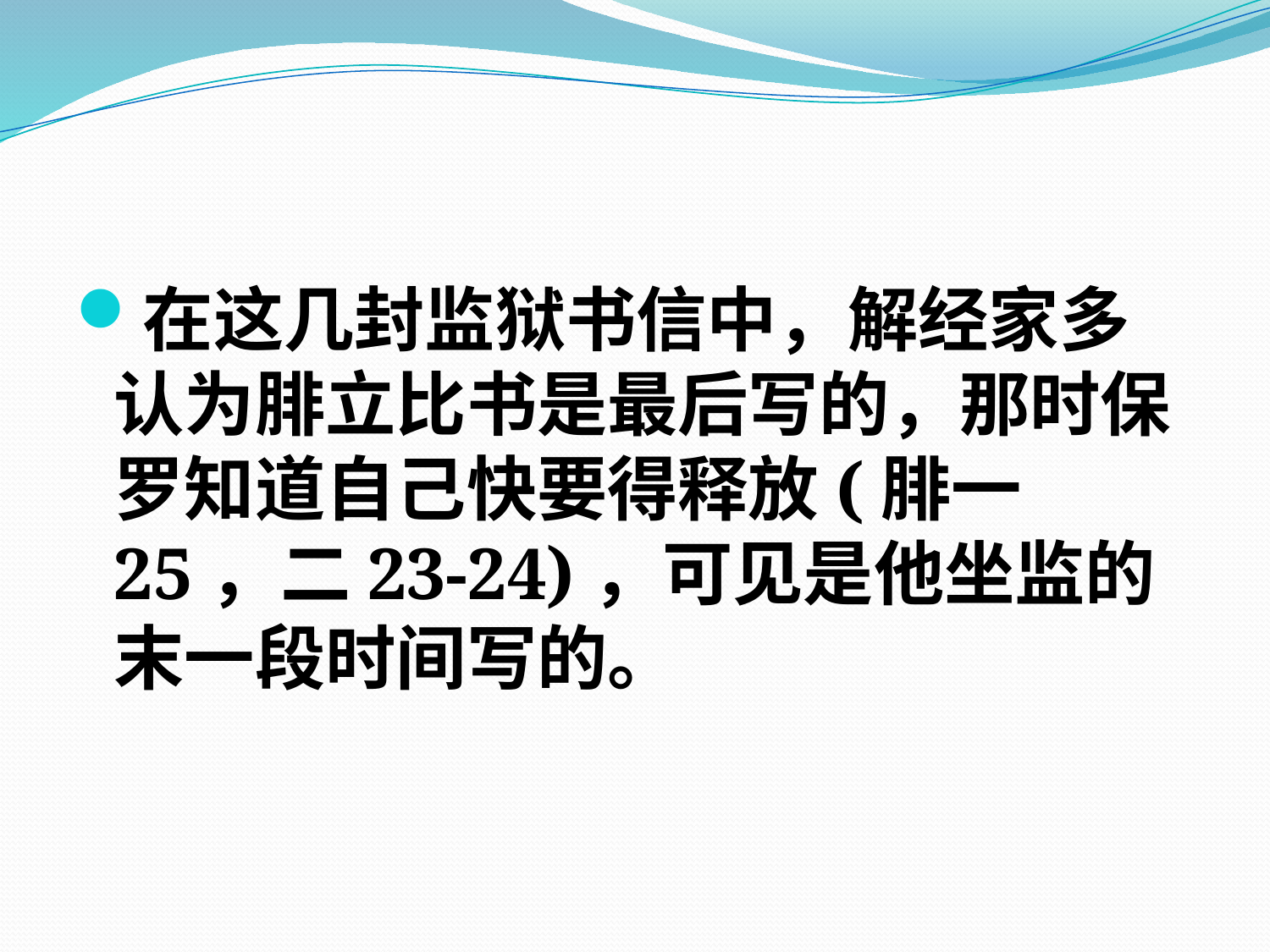

#
在这几封监狱书信中，解经家多认为腓立比书是最后写的，那时保罗知道自己快要得释放(腓一25，二23-24)，可见是他坐监的末一段时间写的。